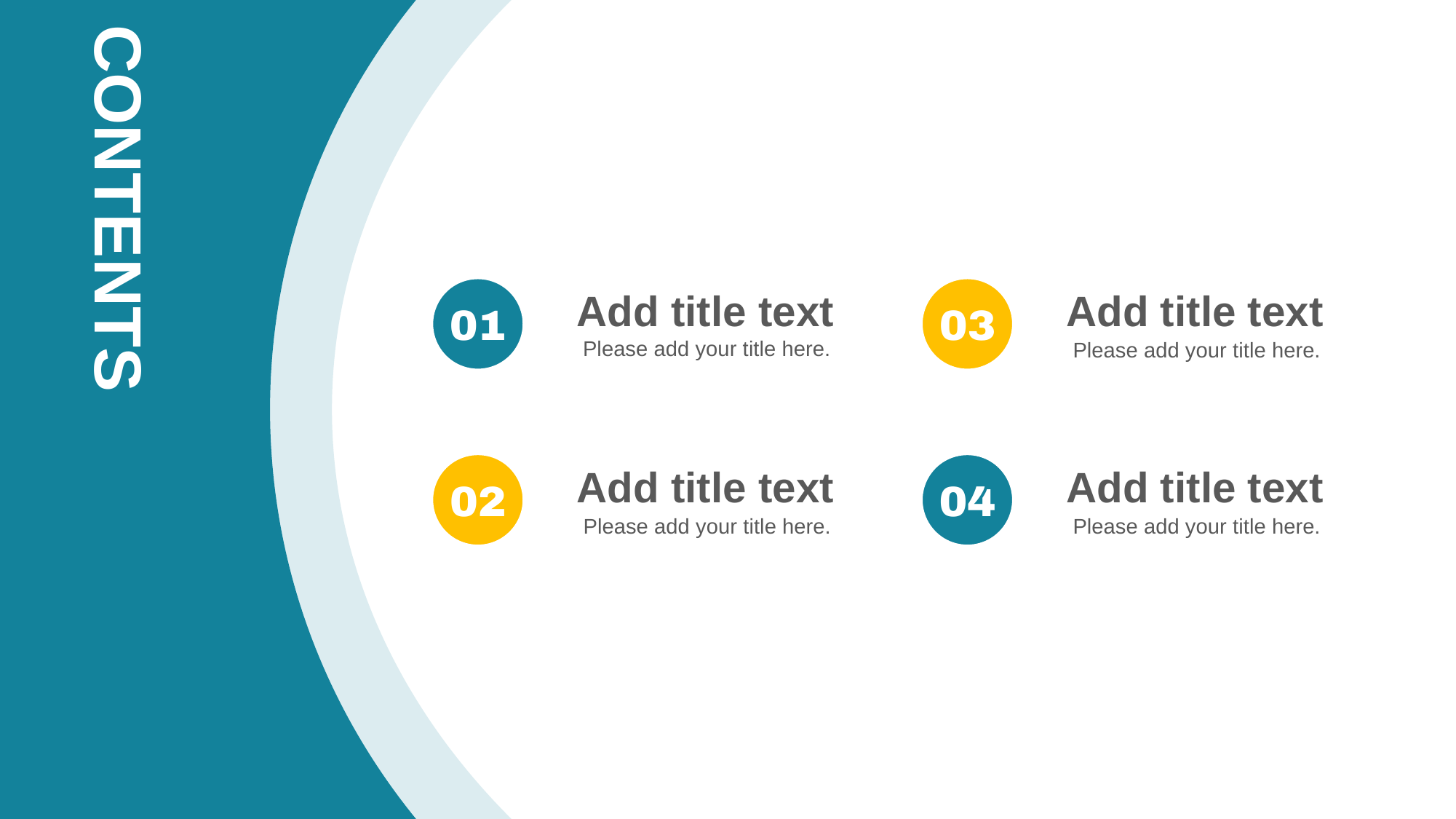

PPT下载 http://www.1ppt.com/xiazai/

CONTENTS

01
Add title text
 Please add your title here.

03
Add title text
 Please add your title here.

02
Add title text
 Please add your title here.

04
Add title text
 Please add your title here.